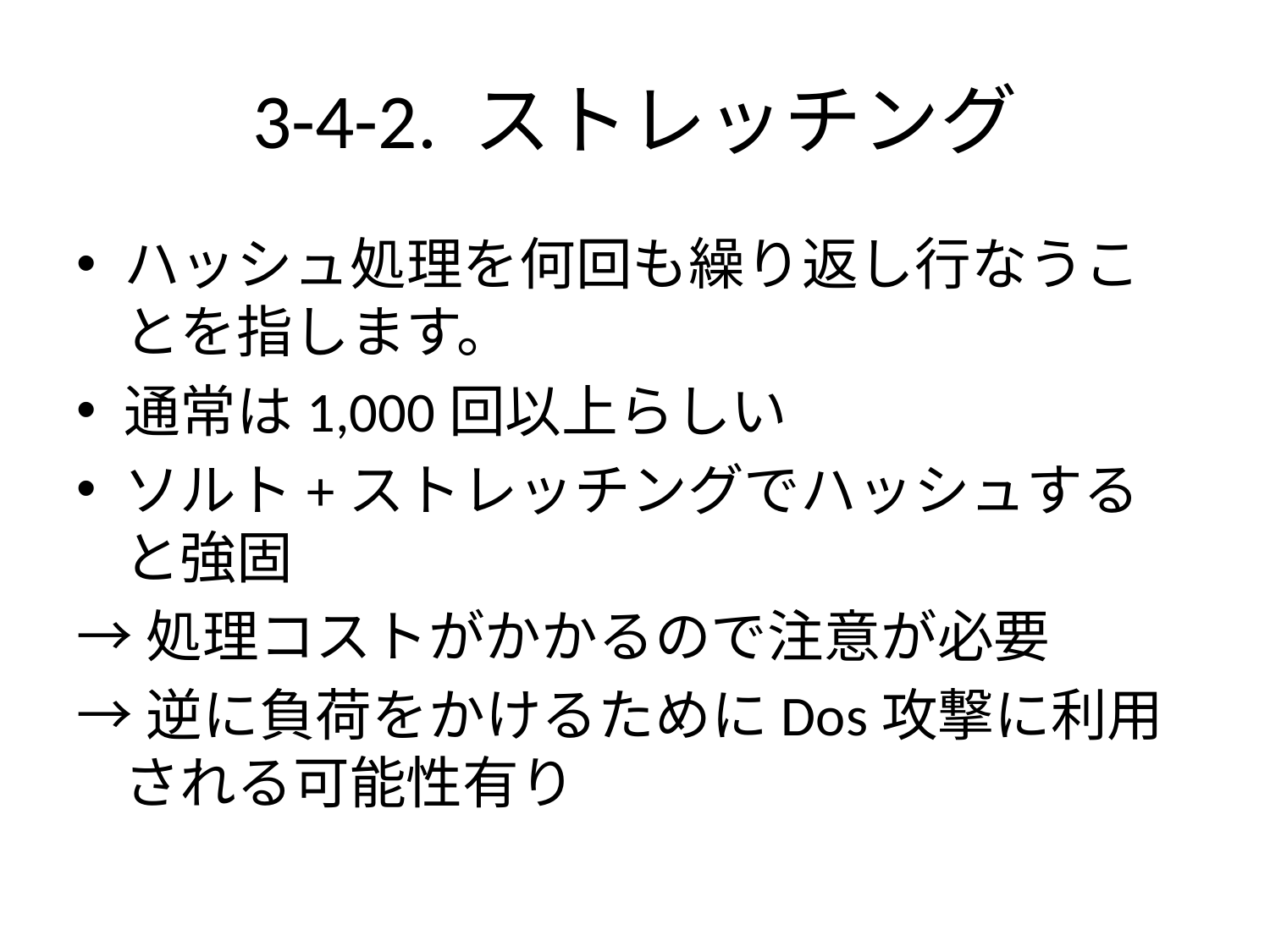

# 3-4-2. ストレッチング
ハッシュ処理を何回も繰り返し行なうことを指します。
通常は1,000回以上らしい
ソルト+ストレッチングでハッシュすると強固
→処理コストがかかるので注意が必要
→逆に負荷をかけるためにDos攻撃に利用される可能性有り